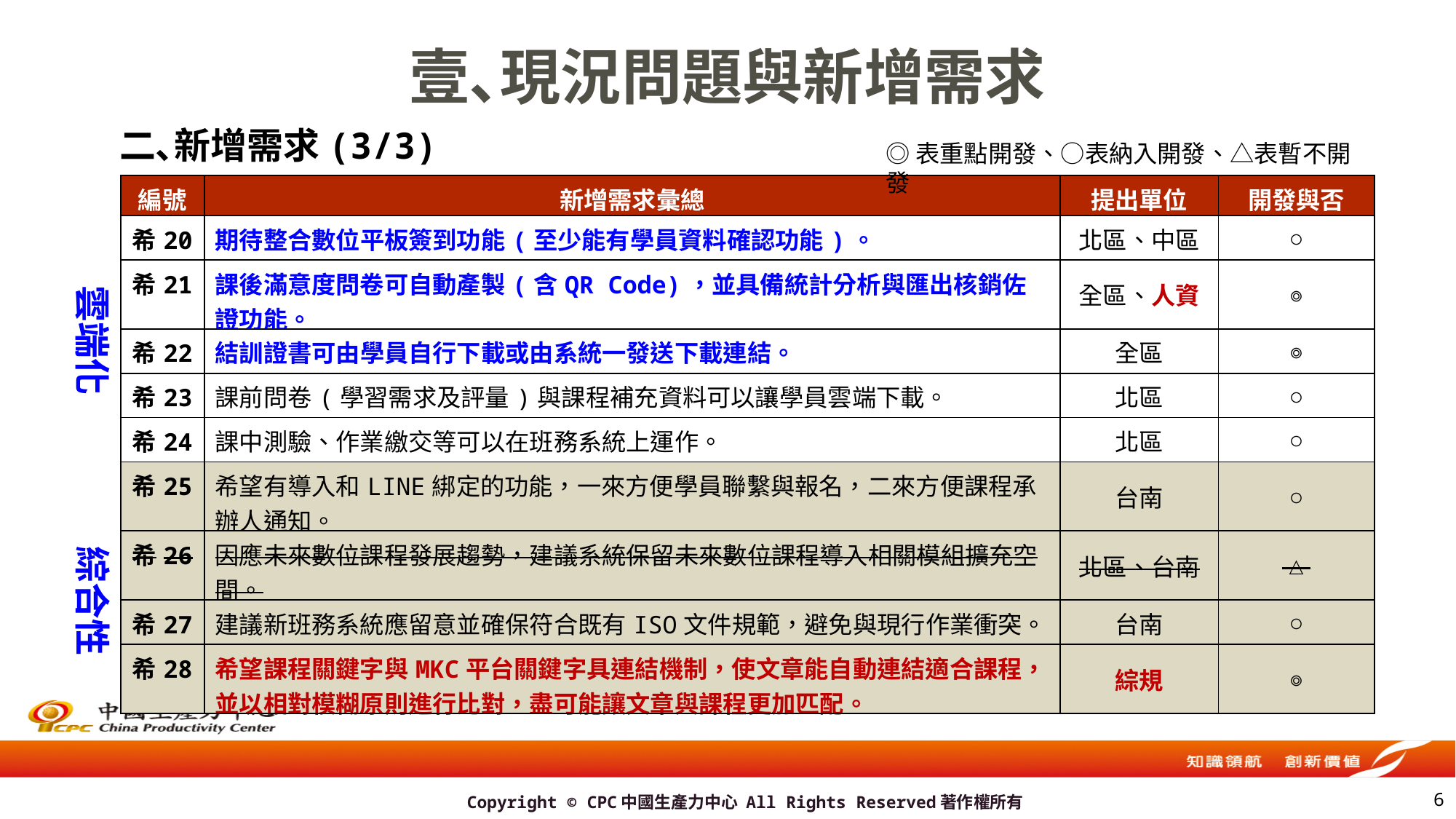

# 壹､現況問題與新增需求
二､新增需求(3/3)
◎表重點開發、○表納入開發、△表暫不開發
| 編號 | 新增需求彙總 | 提出單位 | 開發與否 |
| --- | --- | --- | --- |
| 希20 | 期待整合數位平板簽到功能(至少能有學員資料確認功能)。 | 北區、中區 | ○ |
| 希21 | 課後滿意度問卷可自動產製(含QR Code)，並具備統計分析與匯出核銷佐證功能。 | 全區、人資 | ◎ |
| 希22 | 結訓證書可由學員自行下載或由系統一發送下載連結。 | 全區 | ◎ |
| 希23 | 課前問卷(學習需求及評量)與課程補充資料可以讓學員雲端下載。 | 北區 | ○ |
| 希24 | 課中測驗、作業繳交等可以在班務系統上運作。 | 北區 | ○ |
| 希25 | 希望有導入和LINE綁定的功能，一來方便學員聯繫與報名，二來方便課程承辦人通知。 | 台南 | ○ |
| 希26 | 因應未來數位課程發展趨勢，建議系統保留未來數位課程導入相關模組擴充空間。 | 北區、台南 | △ |
| 希27 | 建議新班務系統應留意並確保符合既有ISO文件規範，避免與現行作業衝突。 | 台南 | ○ |
| 希28 | 希望課程關鍵字與MKC平台關鍵字具連結機制，使文章能自動連結適合課程，並以相對模糊原則進行比對，盡可能讓文章與課程更加匹配。 | 綜規 | ◎ |
雲端化
綜合性
6